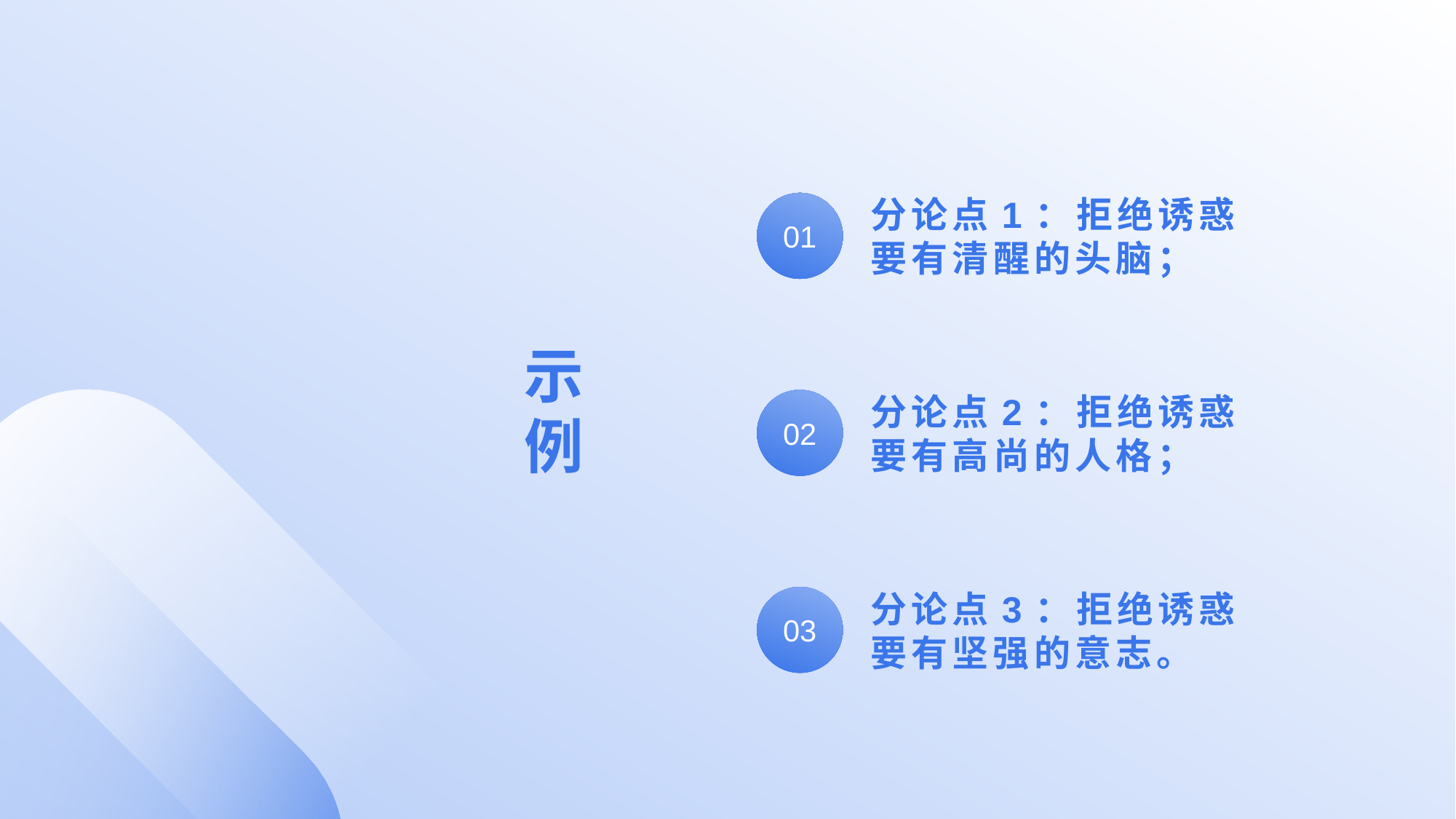

分论点1：拒绝诱惑要有清醒的头脑；
01
示  例
分论点2：拒绝诱惑要有高尚的人格；
02
分论点3：拒绝诱惑要有坚强的意志。
03